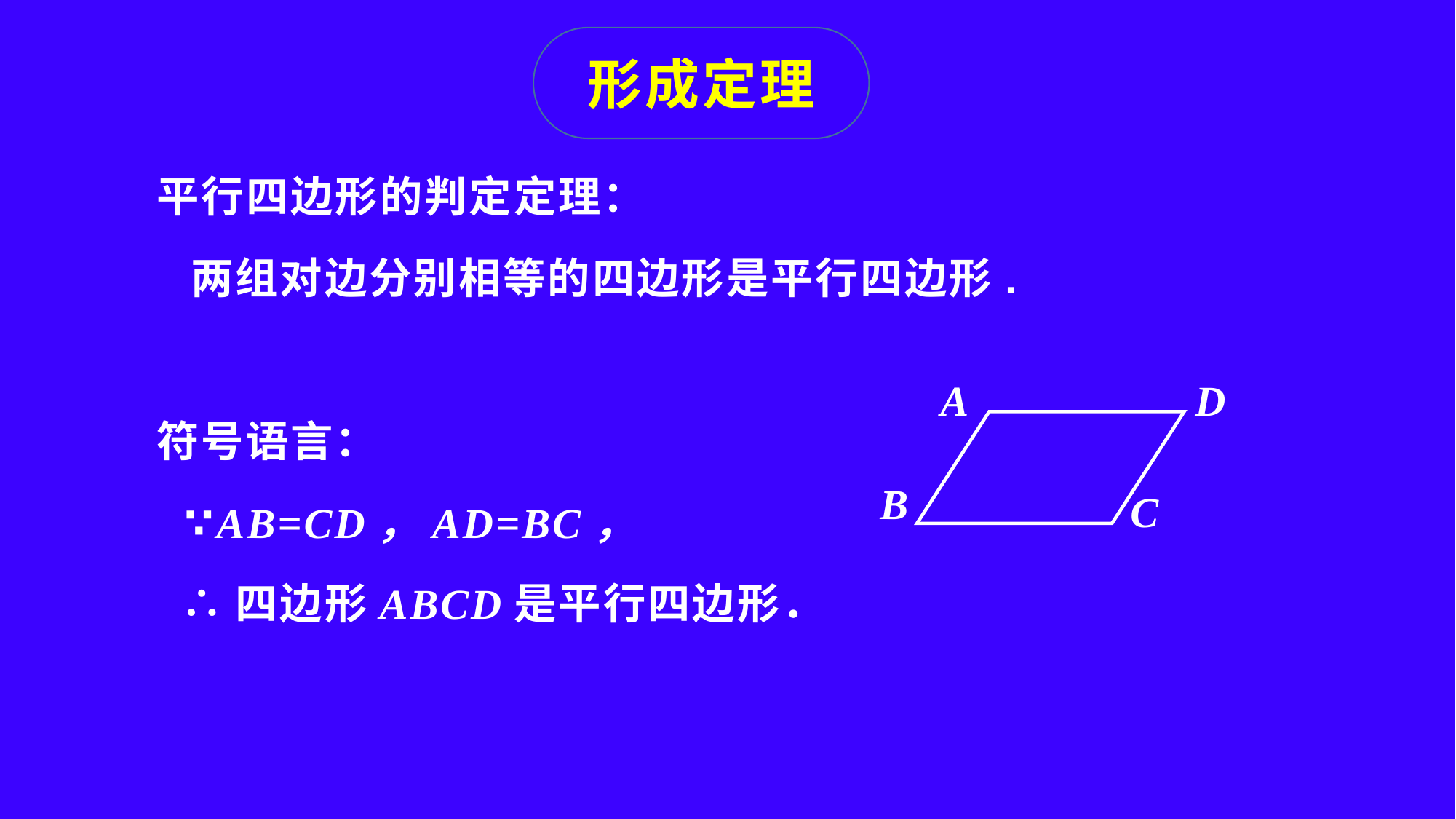

形成定理
平行四边形的判定定理：
  两组对边分别相等的四边形是平行四边形.

符号语言：
  ∵AB=CD，AD=BC，
  ∴四边形ABCD是平行四边形．

A
D

B
C